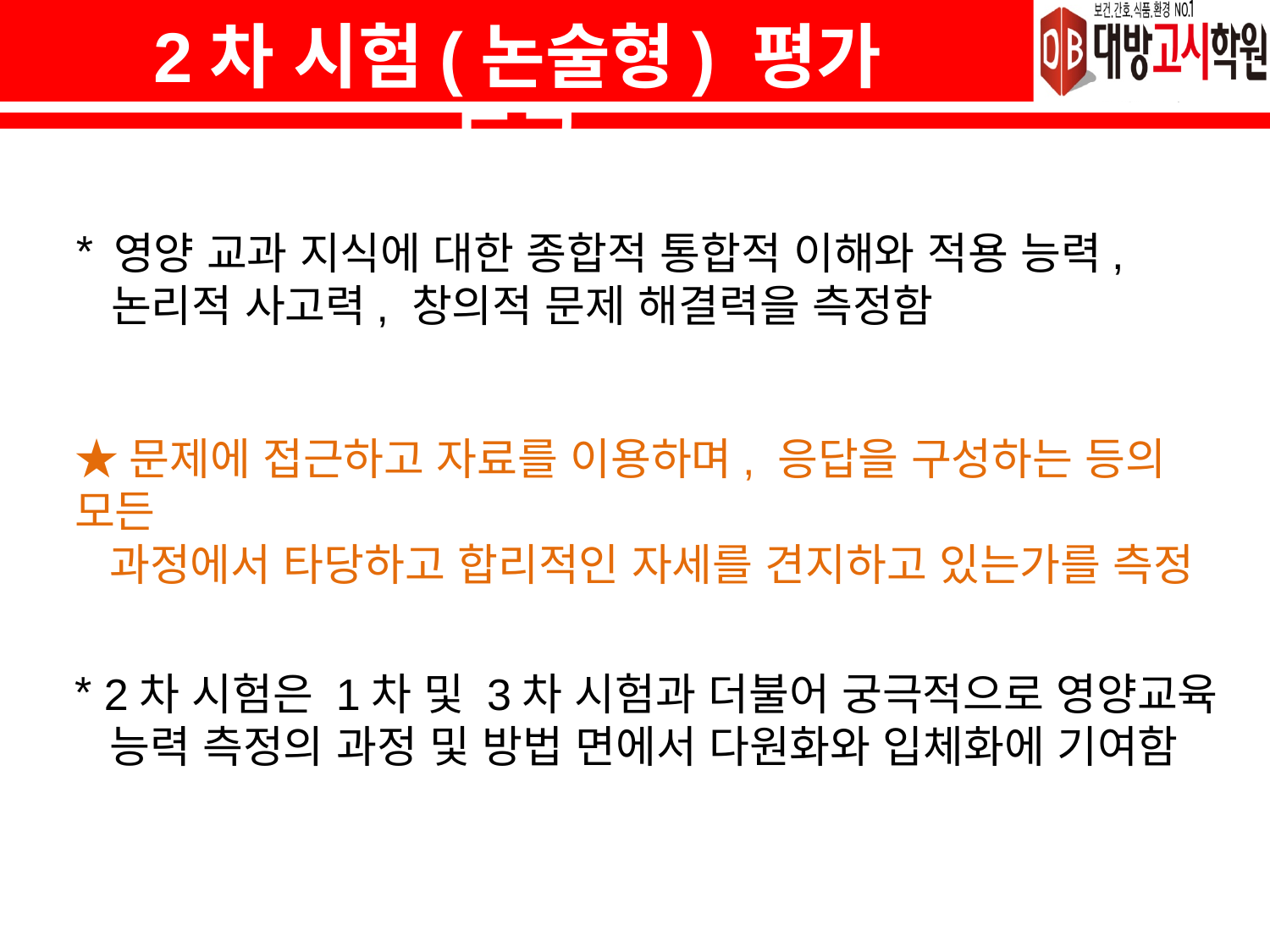

2차 시험(논술형) 평가 도구
 영양 교과 지식에 대한 종합적 통합적 이해와 적용 능력,
  논리적 사고력, 창의적 문제 해결력을 측정함
★문제에 접근하고 자료를 이용하며, 응답을 구성하는 등의 모든
  과정에서 타당하고 합리적인 자세를 견지하고 있는가를 측정
 2차 시험은 1차 및 3차 시험과 더불어 궁극적으로 영양교육
  능력 측정의 과정 및 방법 면에서 다원화와 입체화에 기여함